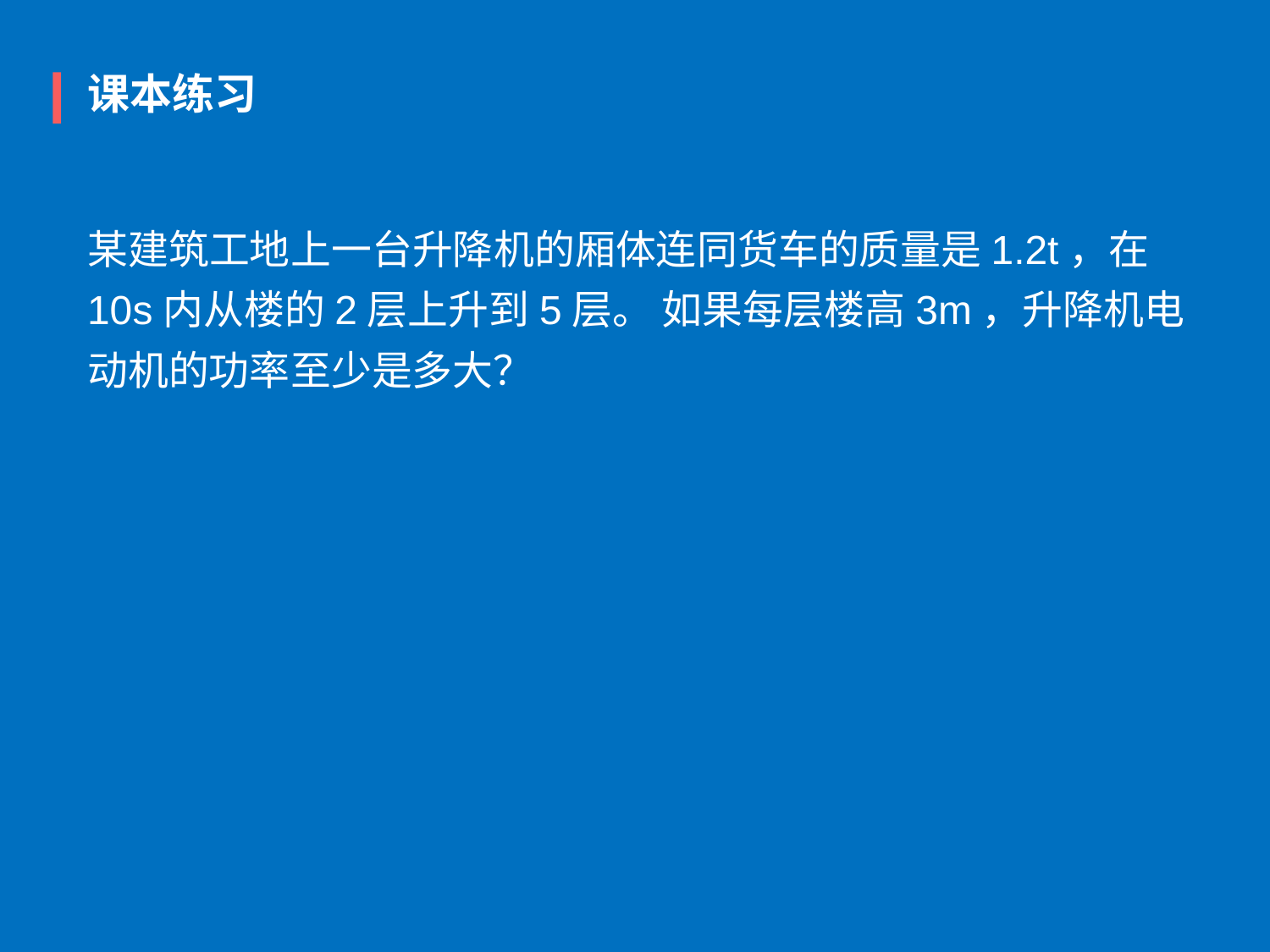

课本练习

某建筑工地上一台升降机的厢体连同货车的质量是1.2t，在10s内从楼的2层上升到5层。 如果每层楼高3m，升降机电动机的功率至少是多大？